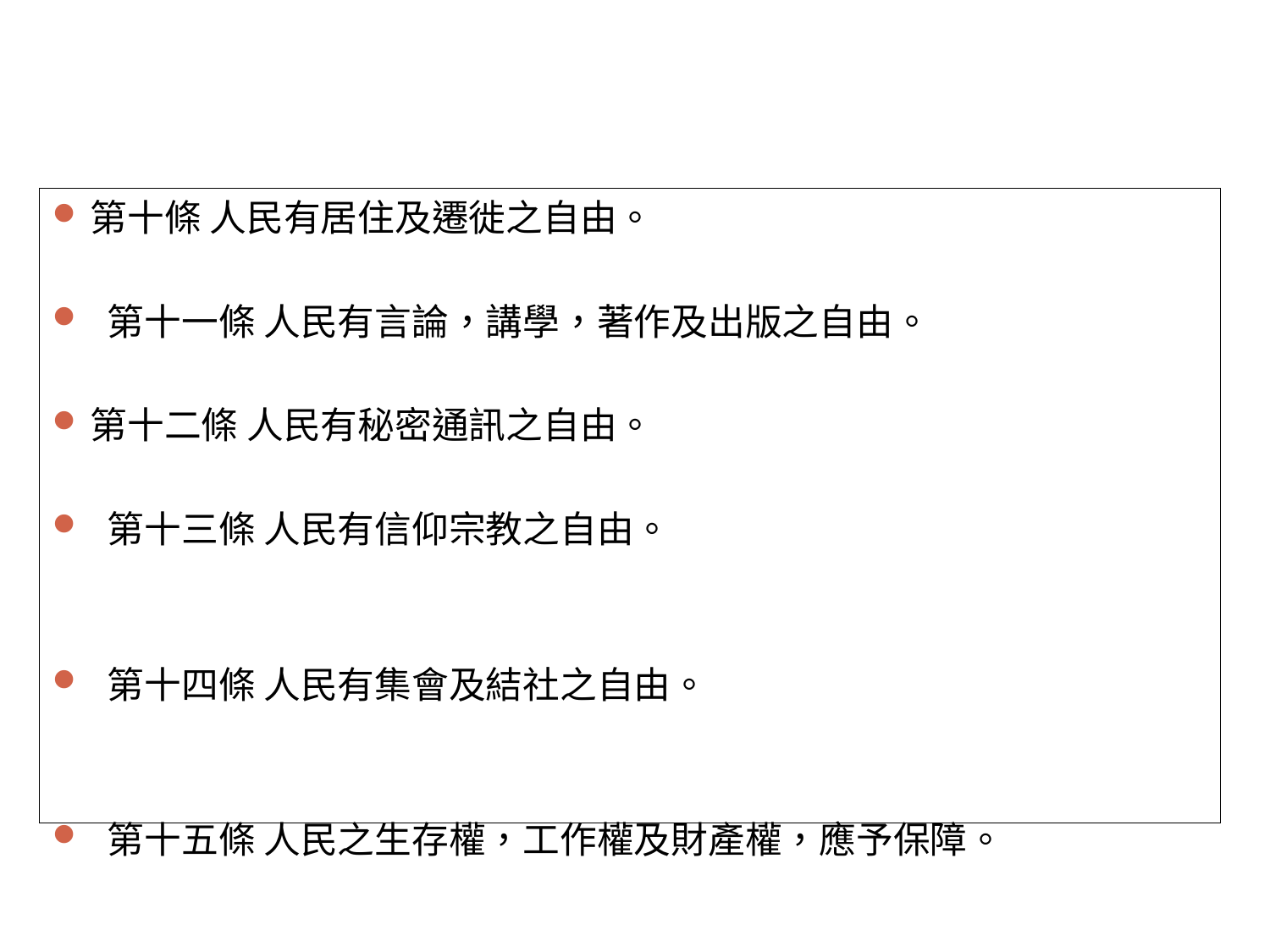

第十條 人民有居住及遷徙之自由。

 第十一條 人民有言論，講學，著作及出版之自由。

第十二條 人民有秘密通訊之自由。

 第十三條 人民有信仰宗教之自由。

 第十四條 人民有集會及結社之自由。

 第十五條 人民之生存權，工作權及財產權，應予保障。